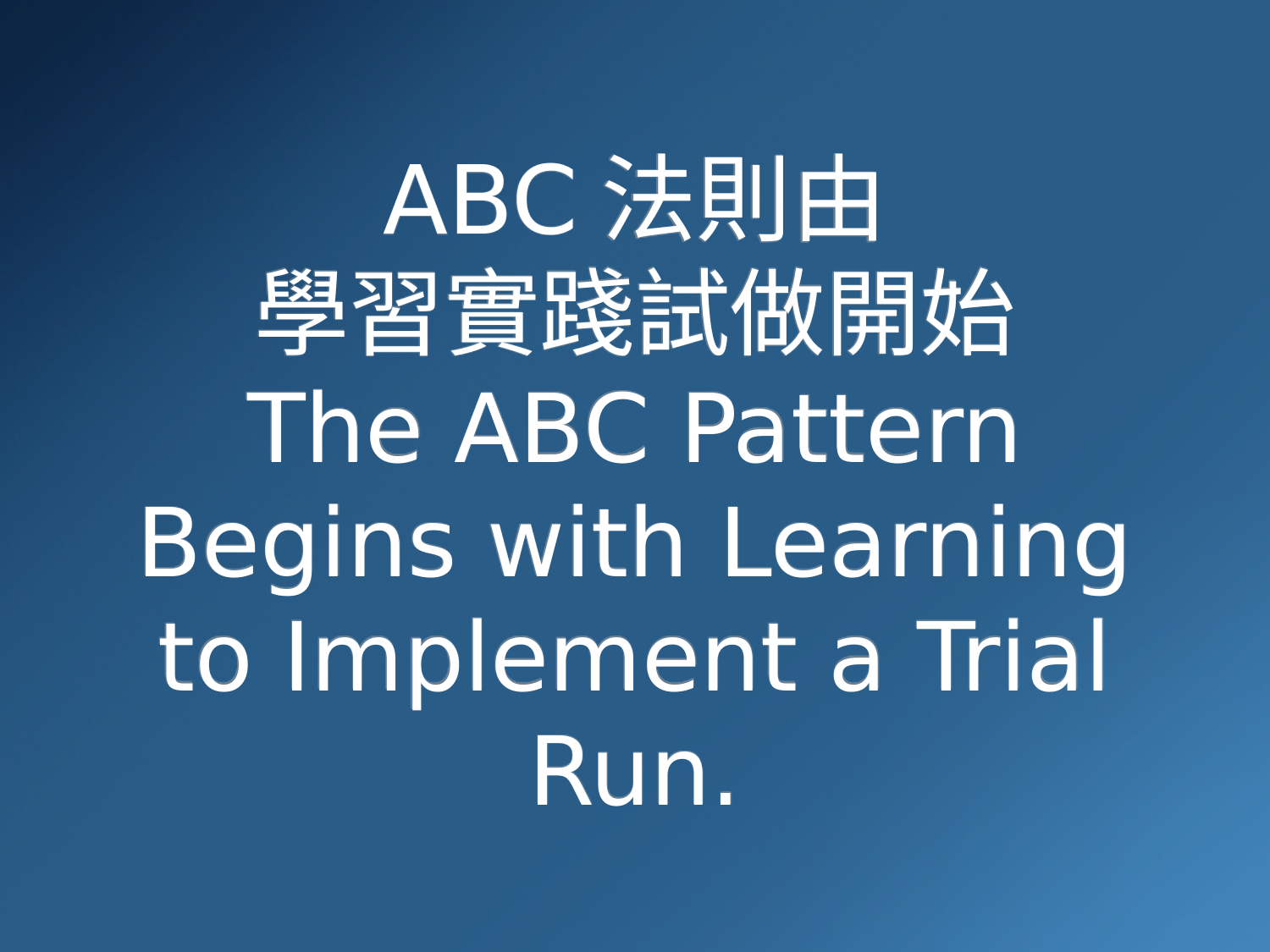

# ABC法則由 學習實踐試做開始 The ABC Pattern Begins with Learning to Implement a Trial Run.